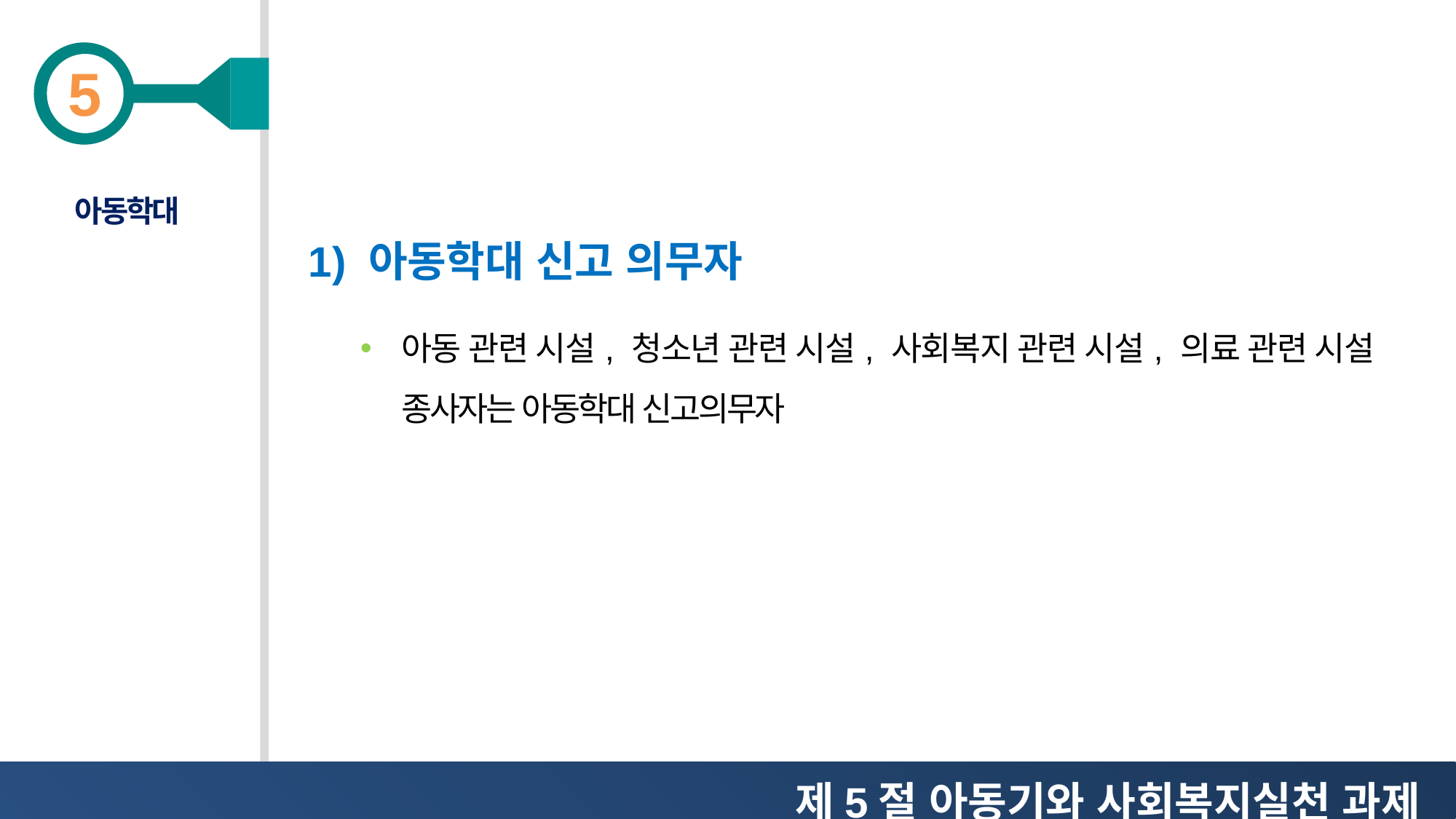

아동학대
1) 아동학대 신고 의무자
아동 관련 시설, 청소년 관련 시설, 사회복지 관련 시설, 의료 관련 시설     종사자는 아동학대 신고의무자
제5절 아동기와 사회복지실천 과제